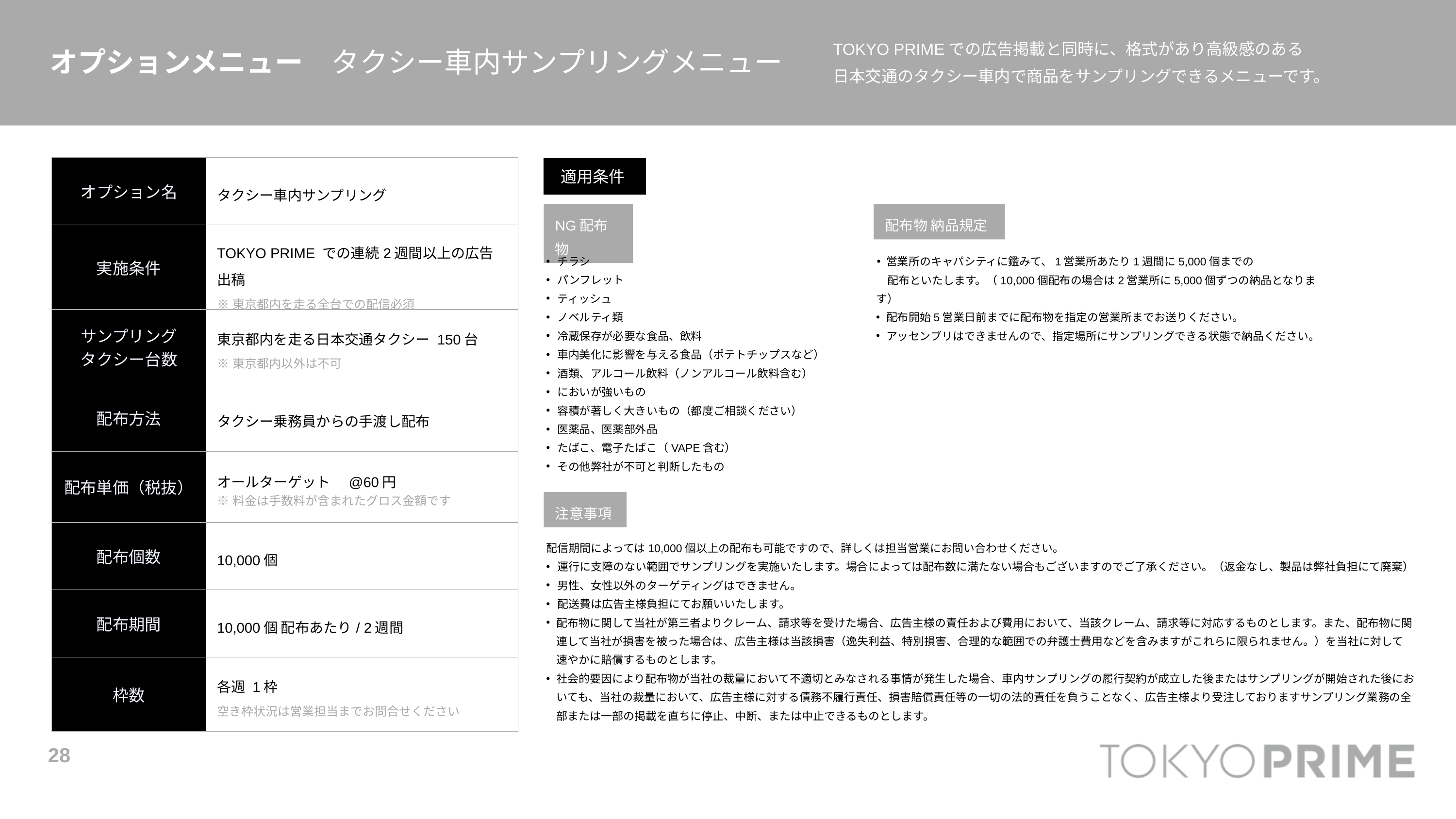

TOKYO PRIMEでの広告掲載と同時に、格式があり高級感のある
日本交通のタクシー車内で商品をサンプリングできるメニューです。
オプションメニュー　タクシー車内サンプリングメニュー
| オプション名 | タクシー車内サンプリング |
| --- | --- |
| 実施条件 | TOKYO PRIME での連続2週間以上の広告出稿 ※東京都内を走る全台での配信必須 |
| サンプリング タクシー台数 | 東京都内を走る日本交通タクシー 150台 ※東京都内以外は不可 |
| 配布方法 | タクシー乗務員からの手渡し配布 |
| 配布単価（税抜） | オールターゲット　@60円 ※料金は手数料が含まれたグロス金額です |
| 配布個数 | 10,000個 |
| 配布期間 | 10,000個 配布あたり/ 2週間 |
| 枠数 | 各週 1枠 空き枠状況は営業担当までお問合せください |
適用条件
NG配布物
配布物 納品規定
チラシ
パンフレット
ティッシュ
ノベルティ類
冷蔵保存が必要な食品、飲料
車内美化に影響を与える食品（ポテトチップスなど）
酒類、アルコール飲料（ノンアルコール飲料含む）
においが強いもの
容積が著しく大きいもの（都度ご相談ください）
医薬品、医薬部外品
たばこ、電子たばこ（VAPE含む）
その他弊社が不可と判断したもの
営業所のキャパシティに鑑みて、1営業所あたり1週間に5,000個までの
　配布といたします。（10,000個配布の場合は2営業所に5,000個ずつの納品となります）
配布開始5営業日前までに配布物を指定の営業所までお送りください。
アッセンブリはできませんので、指定場所にサンプリングできる状態で納品ください。
注意事項
配信期間によっては10,000個以上の配布も可能ですので、詳しくは担当営業にお問い合わせください。
運行に支障のない範囲でサンプリングを実施いたします。場合によっては配布数に満たない場合もございますのでご了承ください。（返金なし、製品は弊社負担にて廃棄）
男性、女性以外のターゲティングはできません。
配送費は広告主様負担にてお願いいたします。
配布物に関して当社が第三者よりクレーム、請求等を受けた場合、広告主様の責任および費用において、当該クレーム、請求等に対応するものとします。また、配布物に関連して当社が損害を被った場合は、広告主様は当該損害（逸失利益、特別損害、合理的な範囲での弁護士費用などを含みますがこれらに限られません。）を当社に対して速やかに賠償するものとします。
社会的要因により配布物が当社の裁量において不適切とみなされる事情が発生した場合、車内サンプリングの履行契約が成立した後またはサンプリングが開始された後においても、当社の裁量において、広告主様に対する債務不履行責任、損害賠償責任等の一切の法的責任を負うことなく、広告主様より受注しておりますサンプリング業務の全部または一部の掲載を直ちに停止、中断、または中止できるものとします。
28